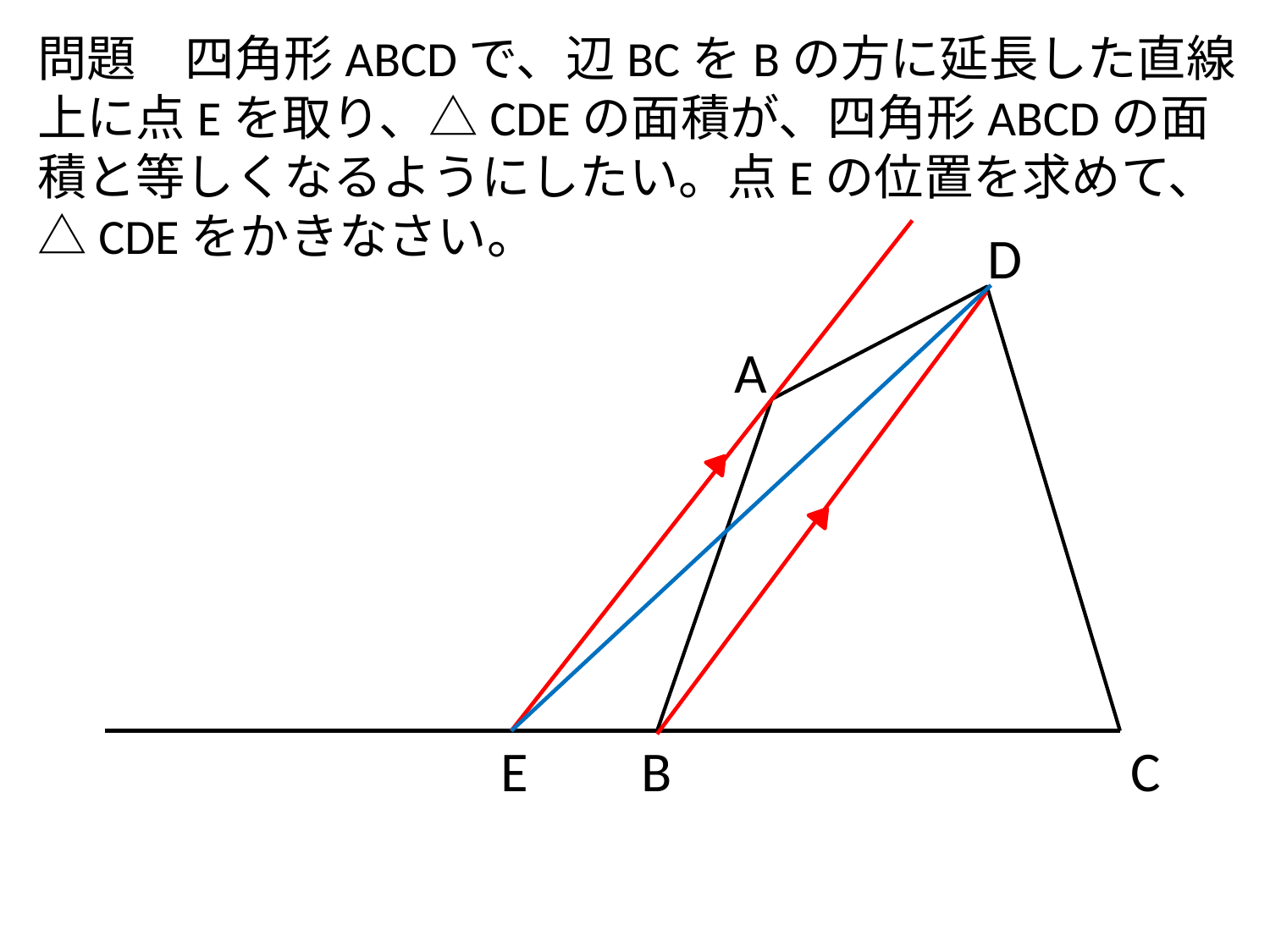

問題　四角形ABCDで、辺BCをBの方に延長した直線上に点Eを取り、△CDEの面積が、四角形ABCDの面積と等しくなるようにしたい。点Eの位置を求めて、△CDEをかきなさい。
D

A

E
C
B